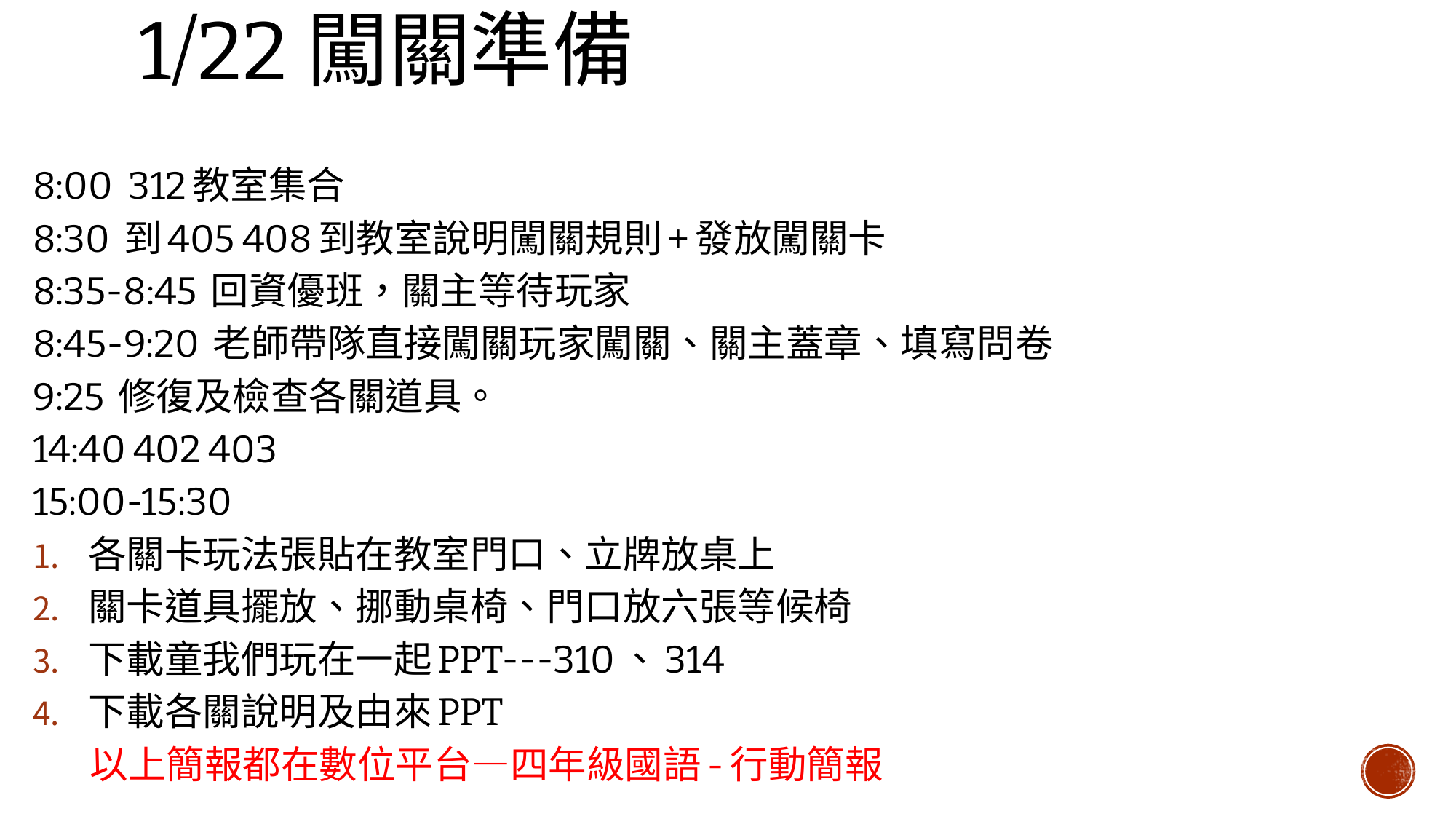

# 1/22闖關準備
8:00  312教室集合
8:30 到405 408到教室說明闖關規則+發放闖關卡
8:35-8:45 回資優班，關主等待玩家
8:45-9:20 老師帶隊直接闖關玩家闖關、關主蓋章、填寫問卷
9:25 修復及檢查各關道具。
14:40 402 403
15:00-15:30
各關卡玩法張貼在教室門口、立牌放桌上
關卡道具擺放、挪動桌椅、門口放六張等候椅
下載童我們玩在一起PPT---310、314
下載各關說明及由來PPT
      以上簡報都在數位平台—四年級國語-行動簡報